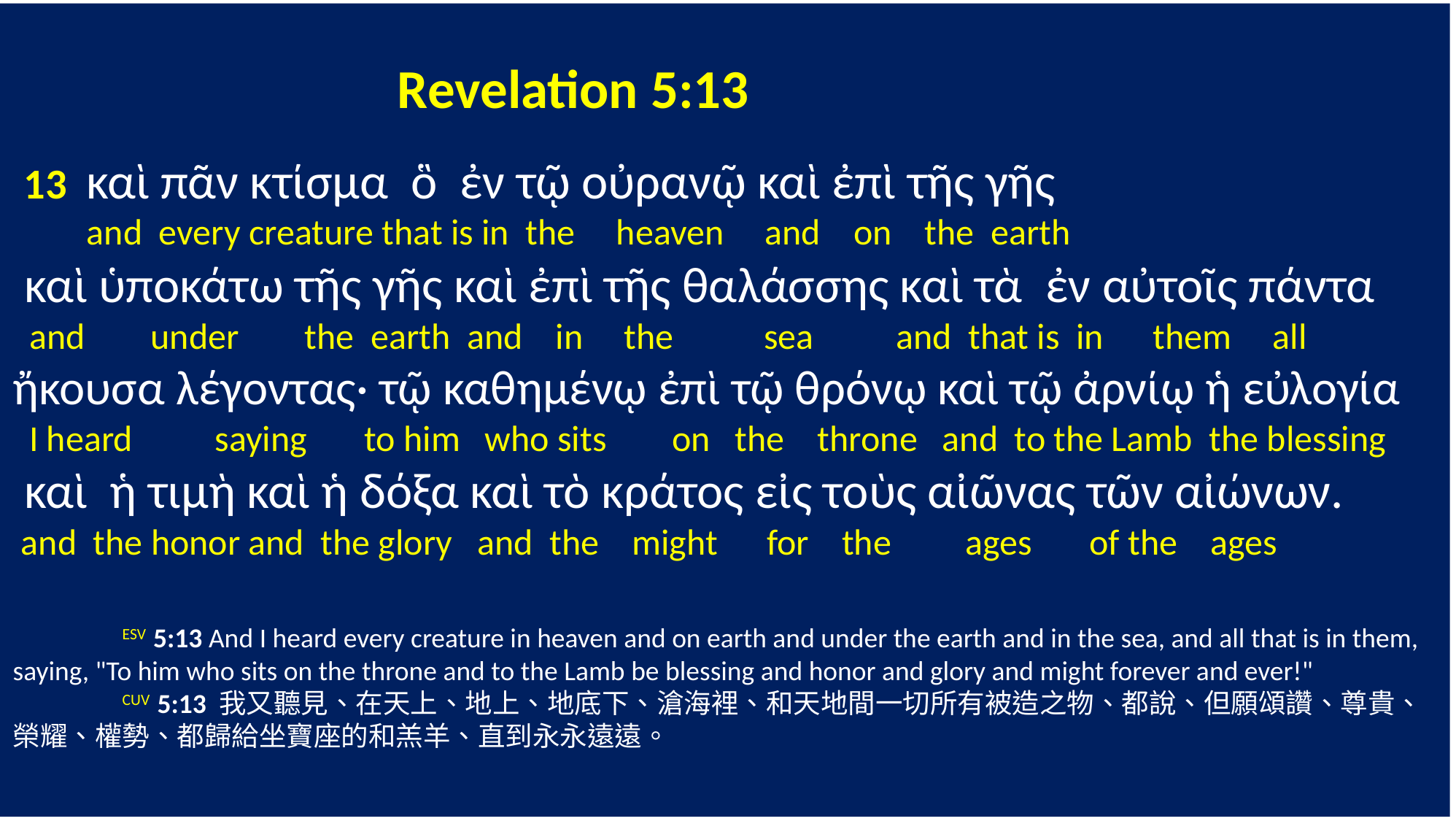

Revelation 5:13

 13  καὶ πᾶν κτίσμα  ὃ  ἐν τῷ οὐρανῷ καὶ ἐπὶ τῆς γῆς
         and  every creature that is in  the     heaven     and    on    the  earth
 καὶ ὑποκάτω τῆς γῆς καὶ ἐπὶ τῆς θαλάσσης καὶ τὰ  ἐν αὐτοῖς πάντα
  and        under        the  earth  and    in     the           sea          and  that is  in      them     all
ἤκουσα λέγοντας· τῷ καθημένῳ ἐπὶ τῷ θρόνῳ καὶ τῷ ἀρνίῳ ἡ εὐλογία
  I heard          saying       to him   who sits        on   the    throne   and  to the Lamb  the blessing
 καὶ  ἡ τιμὴ καὶ ἡ δόξα καὶ τὸ κράτος εἰς τοὺς αἰῶνας τῶν αἰώνων.
 and  the honor and  the glory   and  the    might      for    the         ages       of the    ages

	ESV  5:13 And I heard every creature in heaven and on earth and under the earth and in the sea, and all that is in them, saying, "To him who sits on the throne and to the Lamb be blessing and honor and glory and might forever and ever!"
	CUV  5:13 我又聽見、在天上、地上、地底下、滄海裡、和天地間一切所有被造之物、都說、但願頌讚、尊貴、榮耀、權勢、都歸給坐寶座的和羔羊、直到永永遠遠。